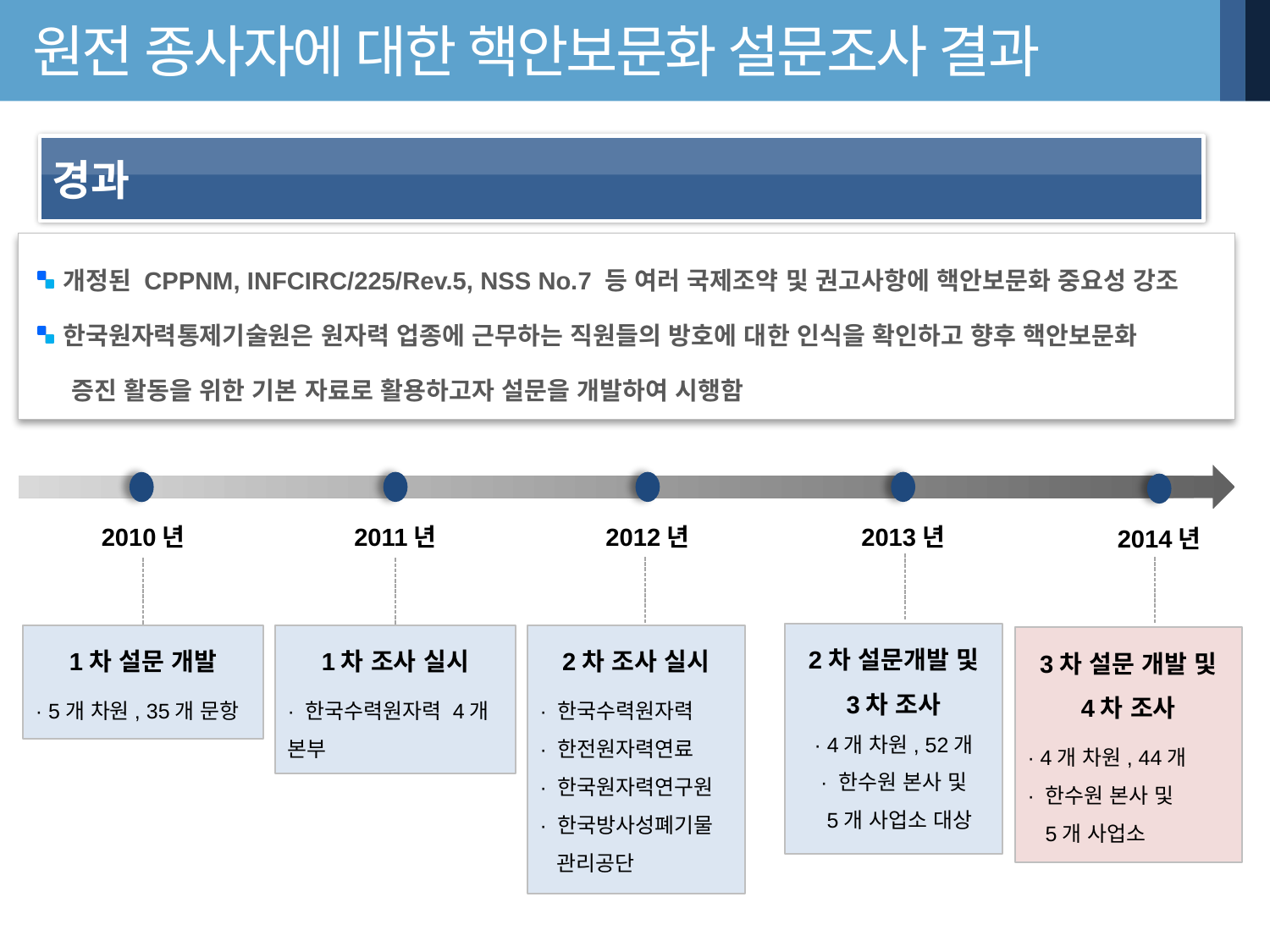

# 원전 종사자에 대한 핵안보문화 설문조사 결과

경과

개정된 CPPNM, INFCIRC/225/Rev.5, NSS No.7 등 여러 국제조약 및 권고사항에 핵안보문화 중요성 강조
한국원자력통제기술원은 원자력 업종에 근무하는 직원들의 방호에 대한 인식을 확인하고 향후 핵안보문화
    증진 활동을 위한 기본 자료로 활용하고자 설문을 개발하여 시행함

2011년

2012년

2013년

2010년

2014년
2차 설문개발 및 3차 조사
· 4개 차원, 52개
· 한수원 본사 및
  5개 사업소 대상

1차 조사 실시

· 한국수력원자력 4개 본부
1차 설문 개발

· 5개 차원, 35개 문항
2차 조사 실시

· 한국수력원자력
· 한전원자력연료
· 한국원자력연구원
· 한국방사성폐기물
  관리공단
3차 설문 개발 및 4차 조사

· 4개 차원, 44개
· 한수원 본사 및
   5개 사업소